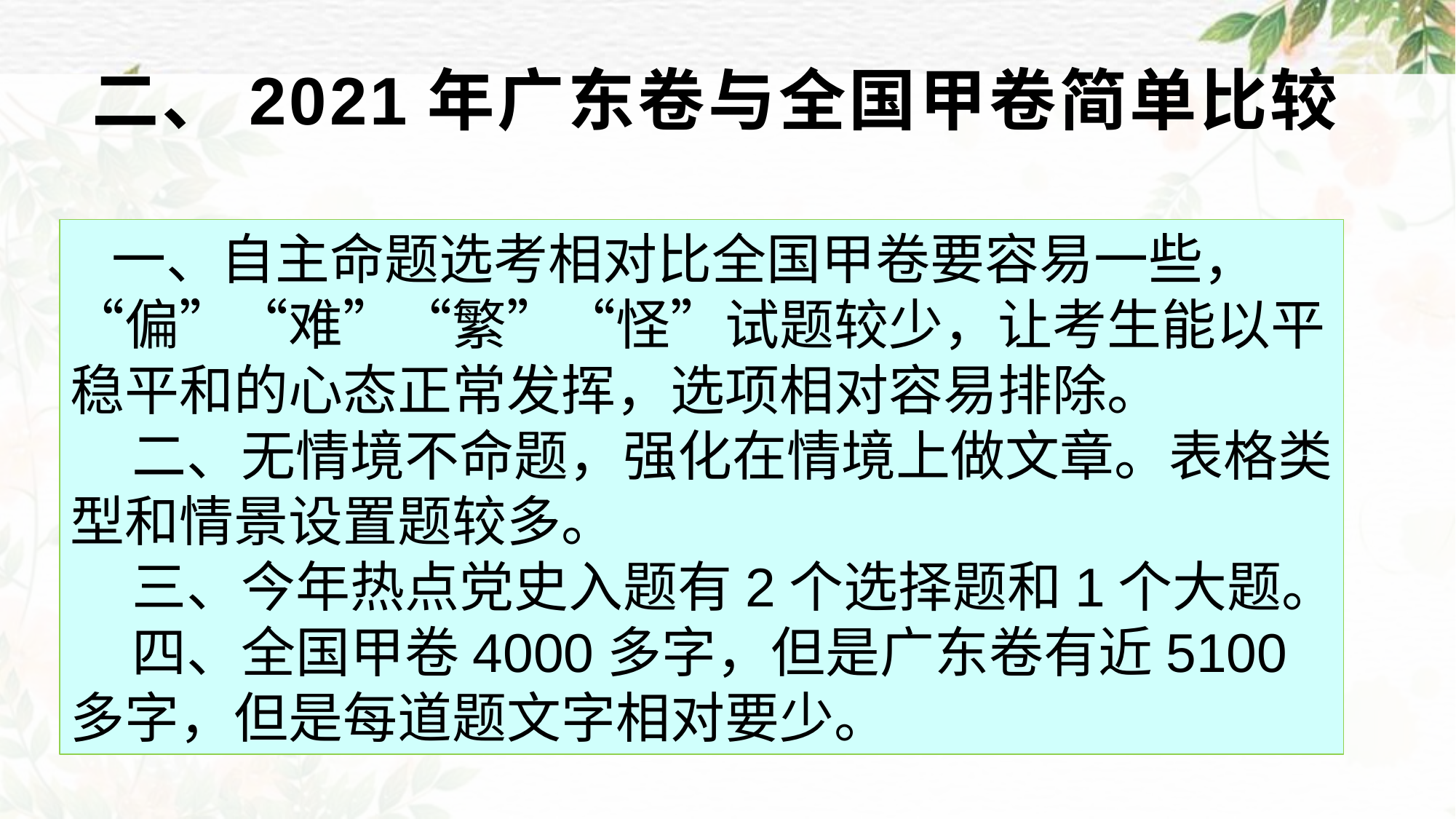

# 二、2021年广东卷与全国甲卷简单比较
    一、自主命题选考相对比全国甲卷要容易一些，“偏”“难”“繁”“怪”试题较少，让考生能以平稳平和的心态正常发挥，选项相对容易排除。
    二、无情境不命题，强化在情境上做文章。表格类型和情景设置题较多。
    三、今年热点党史入题有2个选择题和1个大题。
    四、全国甲卷4000多字，但是广东卷有近5100多字，但是每道题文字相对要少。